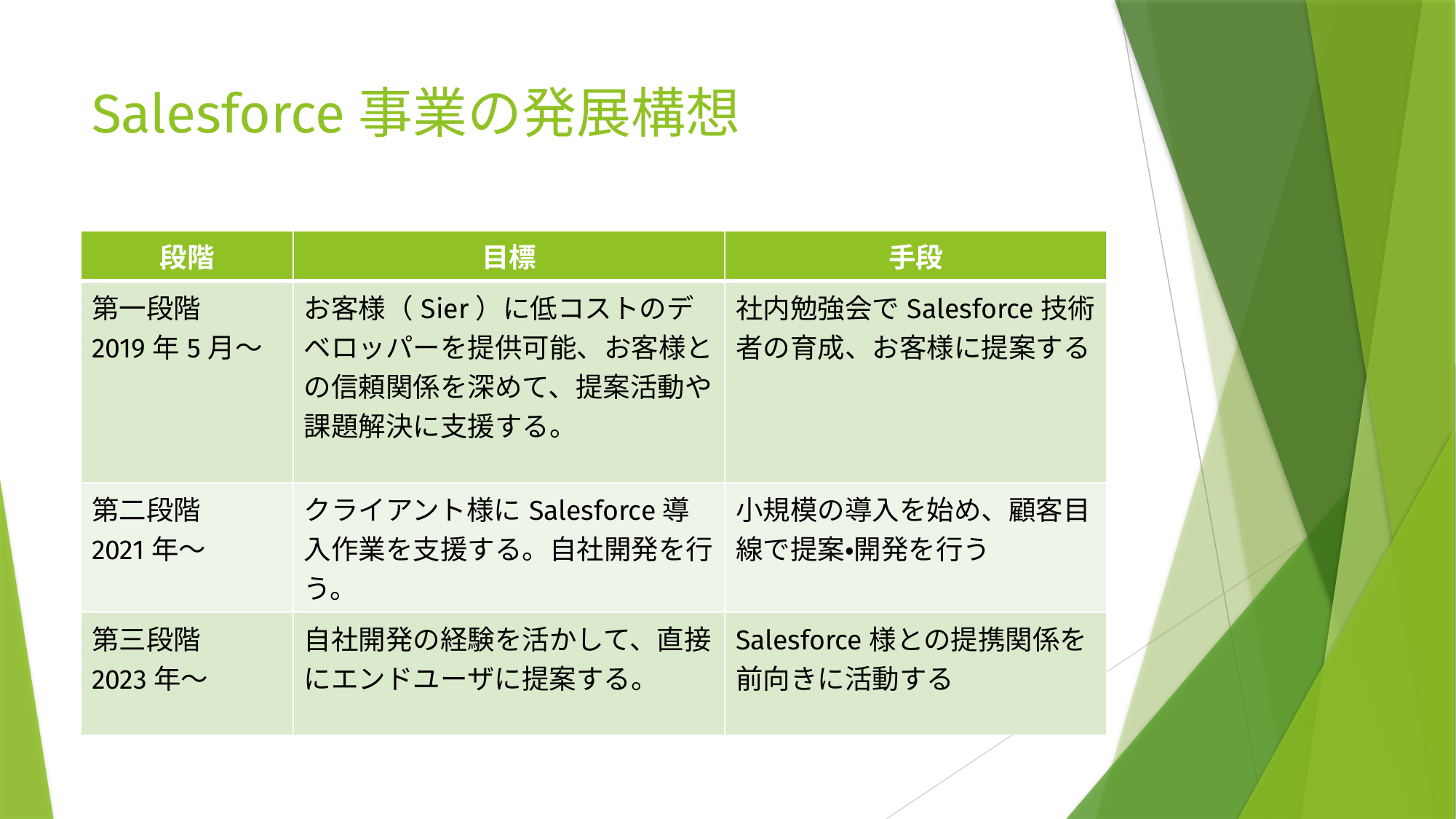

# Salesforce事業の発展構想
| 段階 | 目標 | 手段 |
| --- | --- | --- |
| 第一段階 2019年5月〜 | お客様（Sier）に低コストのデベロッパーを提供可能、お客様との信頼関係を深めて、提案活動や課題解決に支援する。 | 社内勉強会でSalesforce技術者の育成、お客様に提案する |
| 第二段階 2021年〜 | クライアント様にSalesforce導入作業を支援する。自社開発を行う。 | 小規模の導入を始め、顧客目線で提案・開発を行う |
| 第三段階 2023年〜 | 自社開発の経験を活かして、直接にエンドユーザに提案する。 | Salesforce様との提携関係を前向きに活動する |